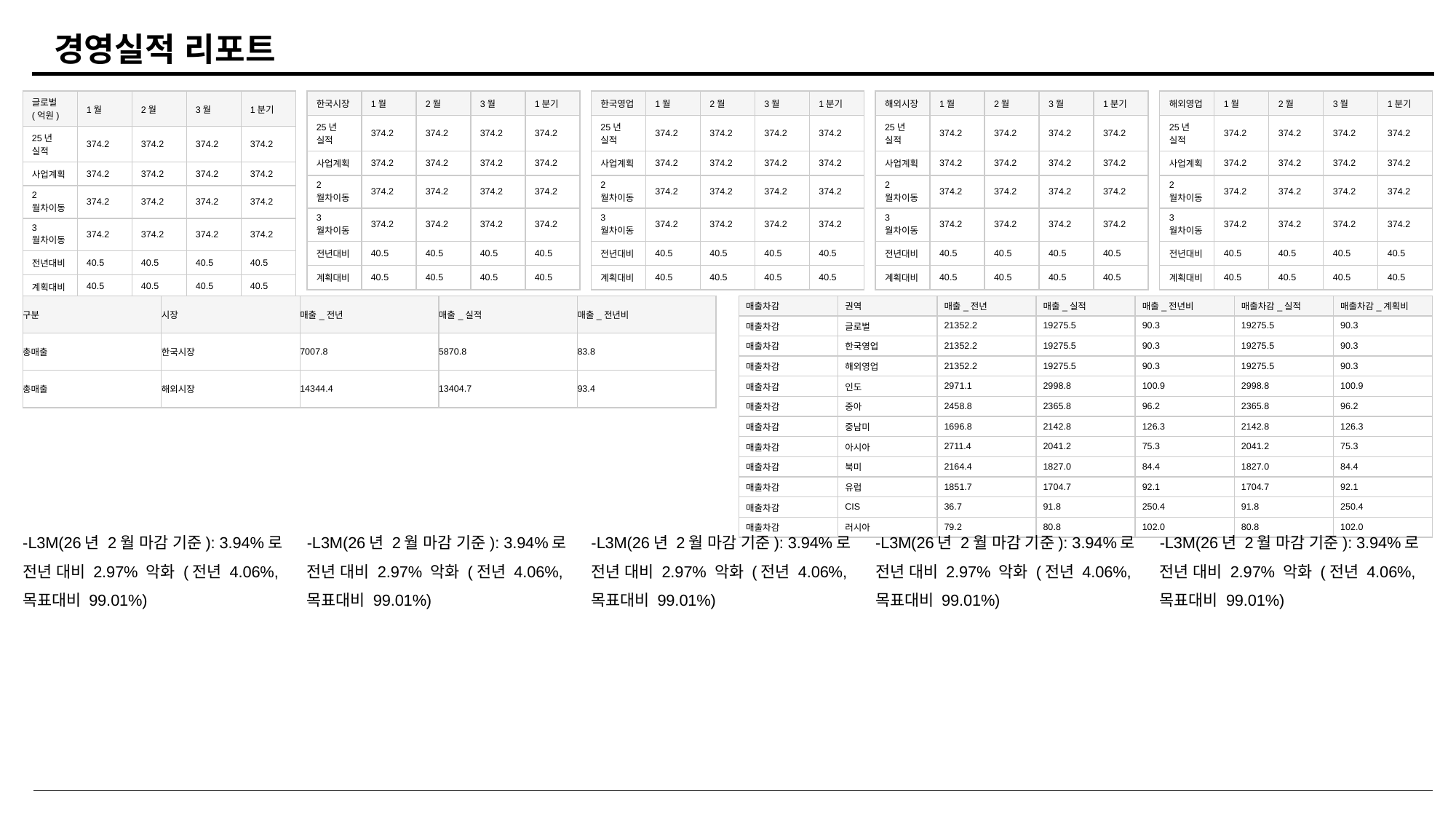

경영실적 리포트
| 글로벌(억원) | 1월 | 2월 | 3월 | 1분기 |
| --- | --- | --- | --- | --- |
| 25년 실적 | 374.2 | 374.2 | 374.2 | 374.2 |
| 사업계획 | 374.2 | 374.2 | 374.2 | 374.2 |
| 2월차이동 | 374.2 | 374.2 | 374.2 | 374.2 |
| 3월차이동 | 374.2 | 374.2 | 374.2 | 374.2 |
| 전년대비 | 40.5 | 40.5 | 40.5 | 40.5 |
| 계획대비 | 40.5 | 40.5 | 40.5 | 40.5 |
| 한국시장 | 1월 | 2월 | 3월 | 1분기 |
| --- | --- | --- | --- | --- |
| 25년 실적 | 374.2 | 374.2 | 374.2 | 374.2 |
| 사업계획 | 374.2 | 374.2 | 374.2 | 374.2 |
| 2월차이동 | 374.2 | 374.2 | 374.2 | 374.2 |
| 3월차이동 | 374.2 | 374.2 | 374.2 | 374.2 |
| 전년대비 | 40.5 | 40.5 | 40.5 | 40.5 |
| 계획대비 | 40.5 | 40.5 | 40.5 | 40.5 |
| 한국영업 | 1월 | 2월 | 3월 | 1분기 |
| --- | --- | --- | --- | --- |
| 25년 실적 | 374.2 | 374.2 | 374.2 | 374.2 |
| 사업계획 | 374.2 | 374.2 | 374.2 | 374.2 |
| 2월차이동 | 374.2 | 374.2 | 374.2 | 374.2 |
| 3월차이동 | 374.2 | 374.2 | 374.2 | 374.2 |
| 전년대비 | 40.5 | 40.5 | 40.5 | 40.5 |
| 계획대비 | 40.5 | 40.5 | 40.5 | 40.5 |
| 해외시장 | 1월 | 2월 | 3월 | 1분기 |
| --- | --- | --- | --- | --- |
| 25년 실적 | 374.2 | 374.2 | 374.2 | 374.2 |
| 사업계획 | 374.2 | 374.2 | 374.2 | 374.2 |
| 2월차이동 | 374.2 | 374.2 | 374.2 | 374.2 |
| 3월차이동 | 374.2 | 374.2 | 374.2 | 374.2 |
| 전년대비 | 40.5 | 40.5 | 40.5 | 40.5 |
| 계획대비 | 40.5 | 40.5 | 40.5 | 40.5 |
| 해외영업 | 1월 | 2월 | 3월 | 1분기 |
| --- | --- | --- | --- | --- |
| 25년 실적 | 374.2 | 374.2 | 374.2 | 374.2 |
| 사업계획 | 374.2 | 374.2 | 374.2 | 374.2 |
| 2월차이동 | 374.2 | 374.2 | 374.2 | 374.2 |
| 3월차이동 | 374.2 | 374.2 | 374.2 | 374.2 |
| 전년대비 | 40.5 | 40.5 | 40.5 | 40.5 |
| 계획대비 | 40.5 | 40.5 | 40.5 | 40.5 |
| 구분 | 시장 | 매출\_전년 | 매출\_실적 | 매출\_전년비 |
| --- | --- | --- | --- | --- |
| 총매출 | 한국시장 | 7007.8 | 5870.8 | 83.8 |
| 총매출 | 해외시장 | 14344.4 | 13404.7 | 93.4 |
| 매출차감 | 권역 | 매출\_전년 | 매출\_실적 | 매출\_전년비 | 매출차감\_실적 | 매출차감\_계획비 |
| --- | --- | --- | --- | --- | --- | --- |
| 매출차감 | 글로벌 | 21352.2 | 19275.5 | 90.3 | 19275.5 | 90.3 |
| 매출차감 | 한국영업 | 21352.2 | 19275.5 | 90.3 | 19275.5 | 90.3 |
| 매출차감 | 해외영업 | 21352.2 | 19275.5 | 90.3 | 19275.5 | 90.3 |
| 매출차감 | 인도 | 2971.1 | 2998.8 | 100.9 | 2998.8 | 100.9 |
| 매출차감 | 중아 | 2458.8 | 2365.8 | 96.2 | 2365.8 | 96.2 |
| 매출차감 | 중남미 | 1696.8 | 2142.8 | 126.3 | 2142.8 | 126.3 |
| 매출차감 | 아시아 | 2711.4 | 2041.2 | 75.3 | 2041.2 | 75.3 |
| 매출차감 | 북미 | 2164.4 | 1827.0 | 84.4 | 1827.0 | 84.4 |
| 매출차감 | 유럽 | 1851.7 | 1704.7 | 92.1 | 1704.7 | 92.1 |
| 매출차감 | CIS | 36.7 | 91.8 | 250.4 | 91.8 | 250.4 |
| 매출차감 | 러시아 | 79.2 | 80.8 | 102.0 | 80.8 | 102.0 |
-L3M(26년 2월 마감 기준): 3.94%로 전년 대비 2.97% 악화 (전년 4.06%, 목표대비 99.01%)
-L3M(26년 2월 마감 기준): 3.94%로 전년 대비 2.97% 악화 (전년 4.06%, 목표대비 99.01%)
-L3M(26년 2월 마감 기준): 3.94%로 전년 대비 2.97% 악화 (전년 4.06%, 목표대비 99.01%)
-L3M(26년 2월 마감 기준): 3.94%로 전년 대비 2.97% 악화 (전년 4.06%, 목표대비 99.01%)
-L3M(26년 2월 마감 기준): 3.94%로 전년 대비 2.97% 악화 (전년 4.06%, 목표대비 99.01%)